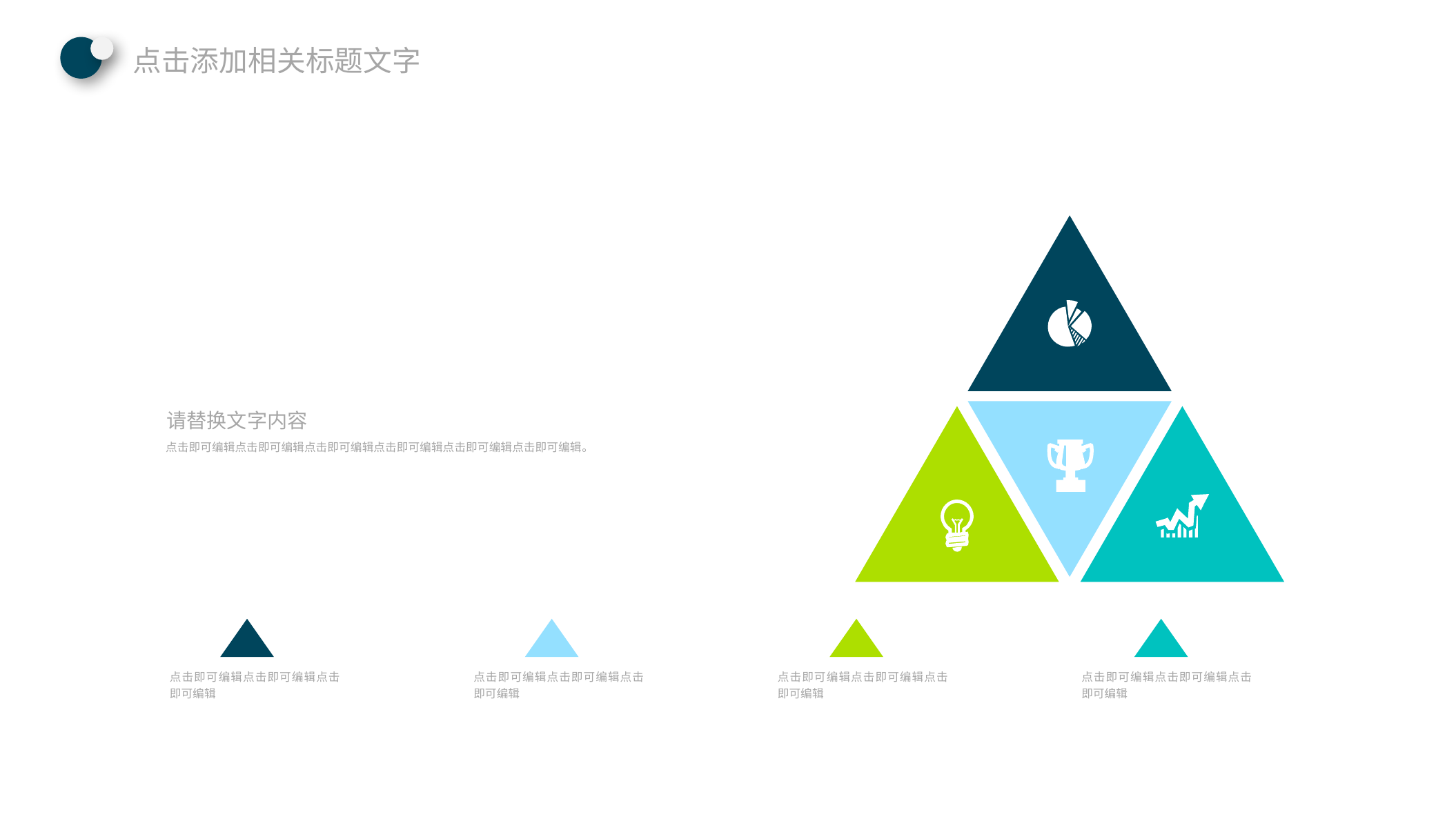

点击添加相关标题文字

请替换文字内容

点击即可编辑点击即可编辑点击即可编辑点击即可编辑点击即可编辑点击即可编辑。

点击即可编辑点击即可编辑点击即可编辑
点击即可编辑点击即可编辑点击即可编辑
点击即可编辑点击即可编辑点击即可编辑
点击即可编辑点击即可编辑点击即可编辑